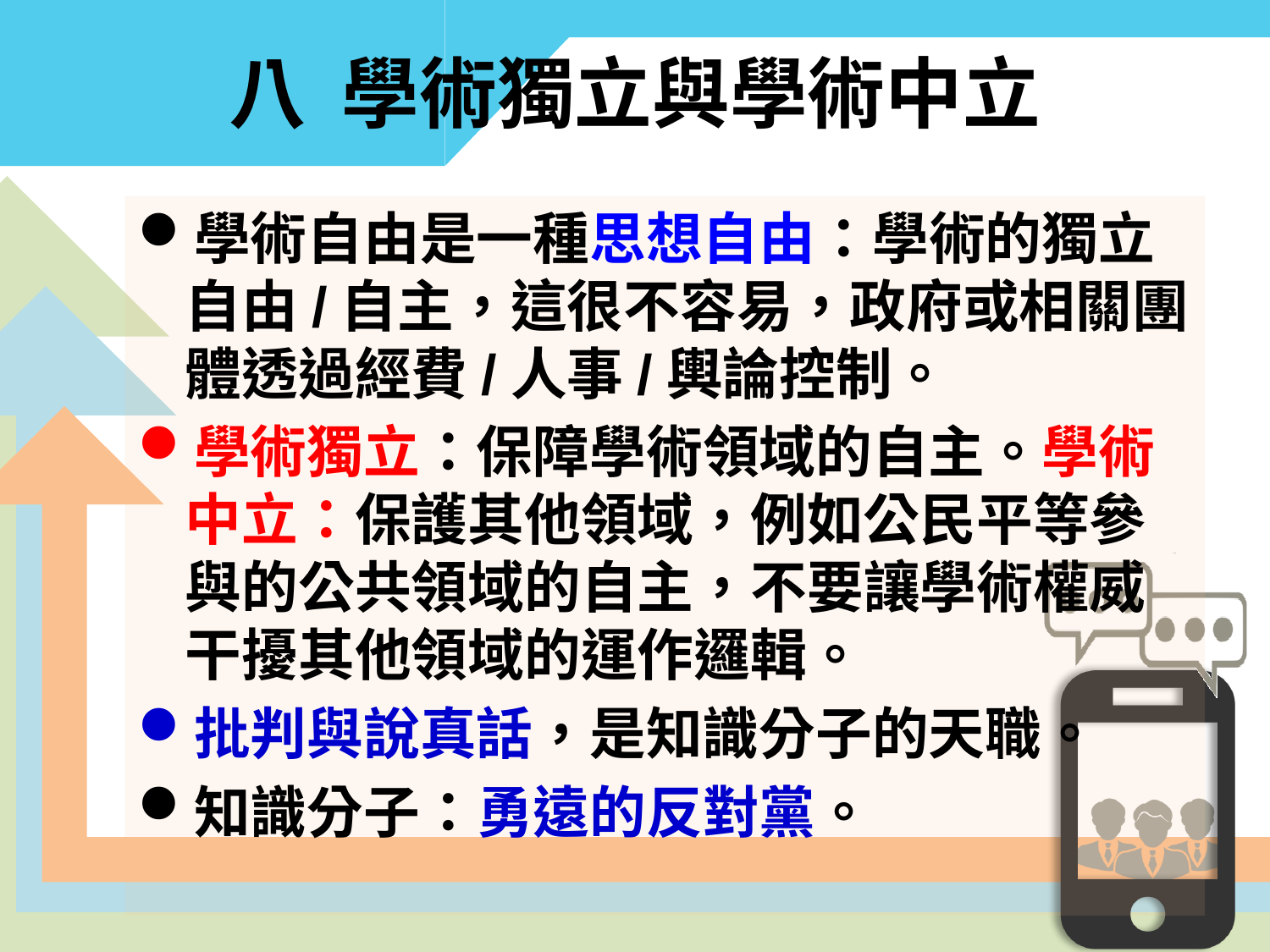

# 八  學術獨立與學術中立
學術自由是一種思想自由：學術的獨立自由/自主，這很不容易，政府或相關團體透過經費/人事/輿論控制。
學術獨立：保障學術領域的自主。學術中立：保護其他領域，例如公民平等參與的公共領域的自主，不要讓學術權威干擾其他領域的運作邏輯。
批判與說真話，是知識分子的天職。
知識分子：勇遠的反對黨。